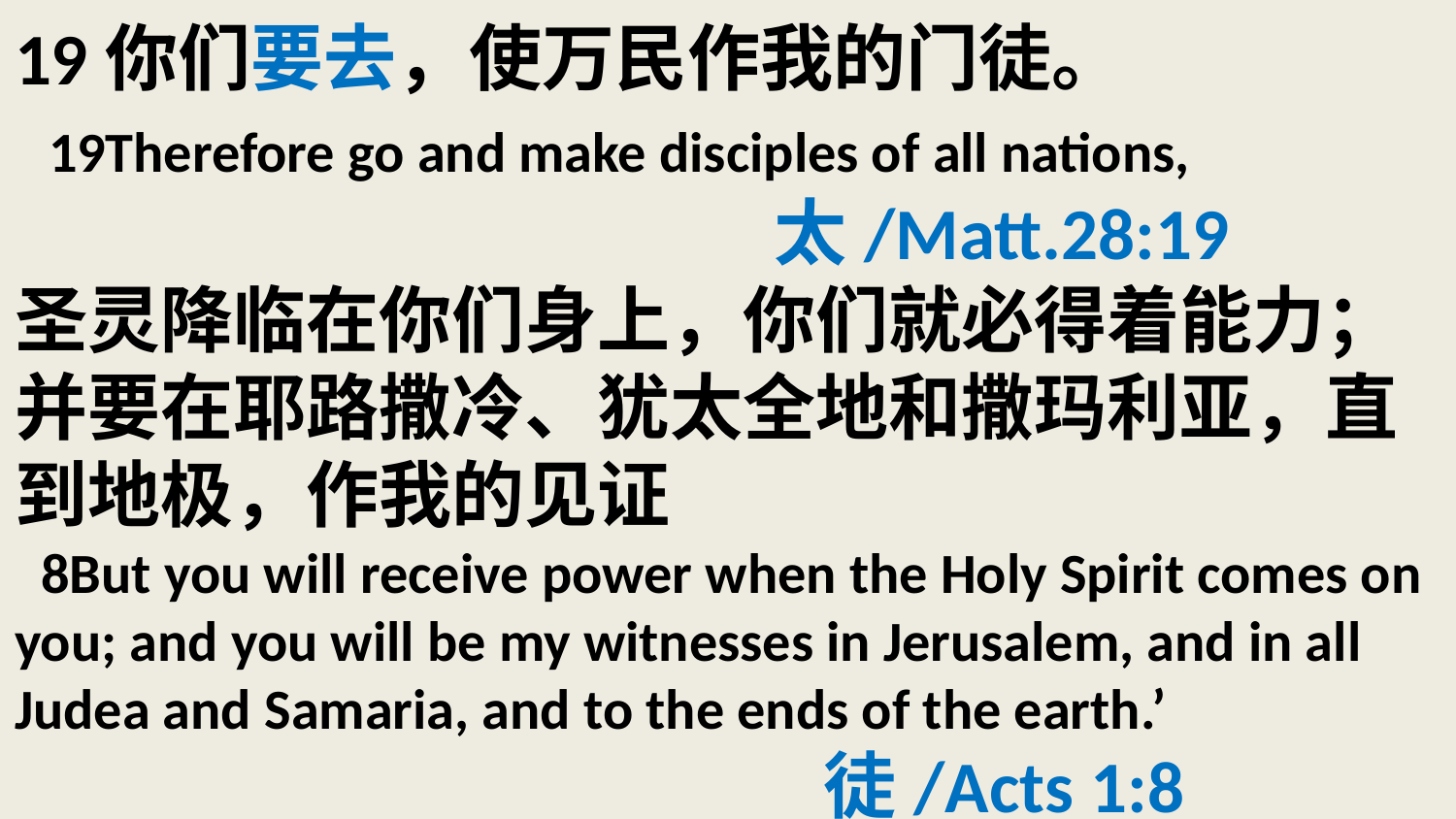

# 19你们要去，使万民作我的门徒。 19Therefore go and make disciples of all nations, 太/Matt.28:19 圣灵降临在你们身上，你们就必得着能力；并要在耶路撒冷、犹太全地和撒玛利亚，直到地极，作我的见证 8But you will receive power when the Holy Spirit comes on you; and you will be my witnesses in Jerusalem, and in all Judea and Samaria, and to the ends of the earth.’ 徒/Acts 1:8